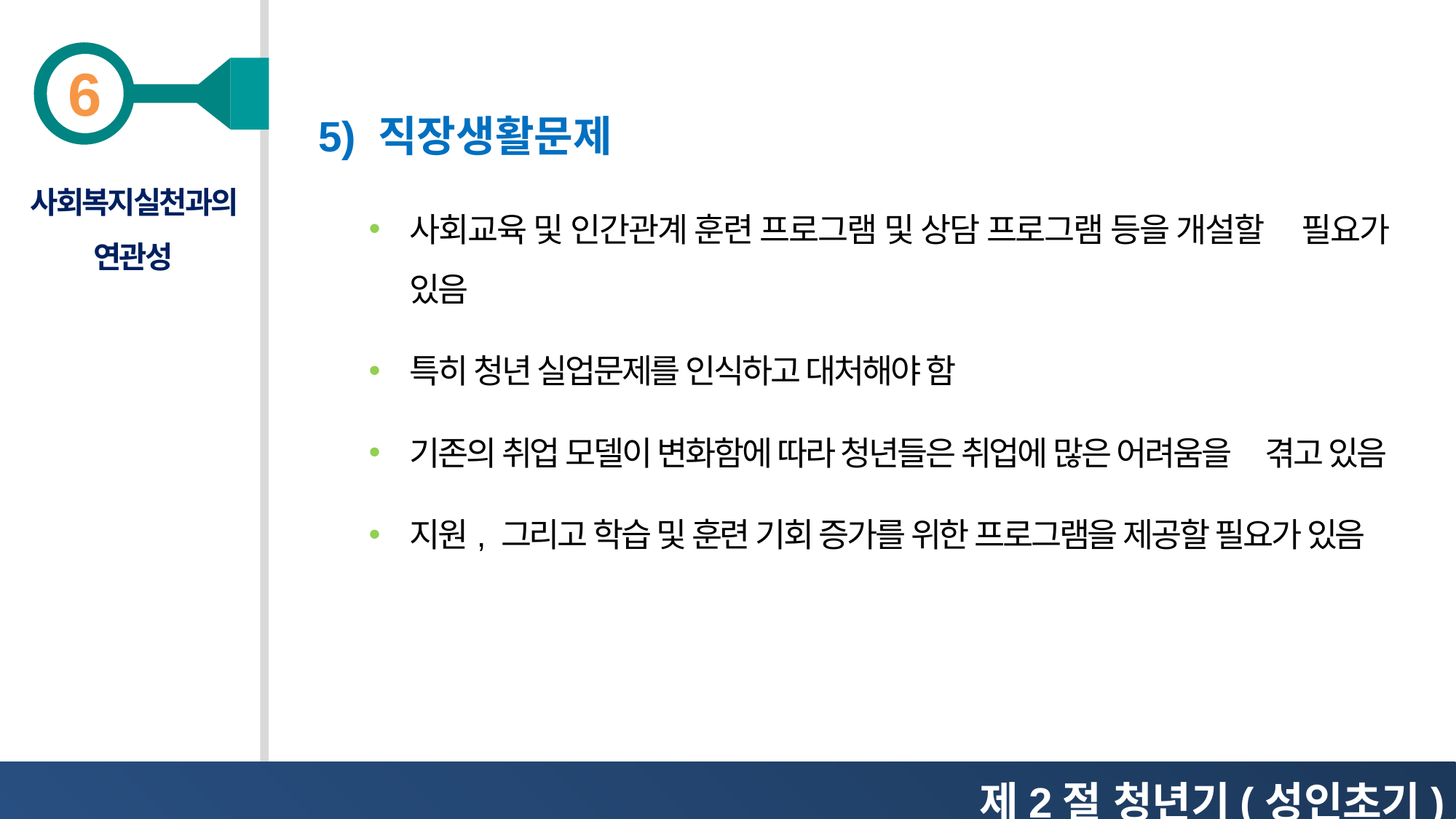

5) 직장생활문제
사회복지실천과의 연관성
사회교육 및 인간관계 훈련 프로그램 및 상담 프로그램 등을 개설할     필요가 있음

특히 청년 실업문제를 인식하고 대처해야 함

기존의 취업 모델이 변화함에 따라 청년들은 취업에 많은 어려움을     겪고 있음

지원, 그리고 학습 및 훈련 기회 증가를 위한 프로그램을 제공할 필요가 있음
제2절 청년기(성인초기)